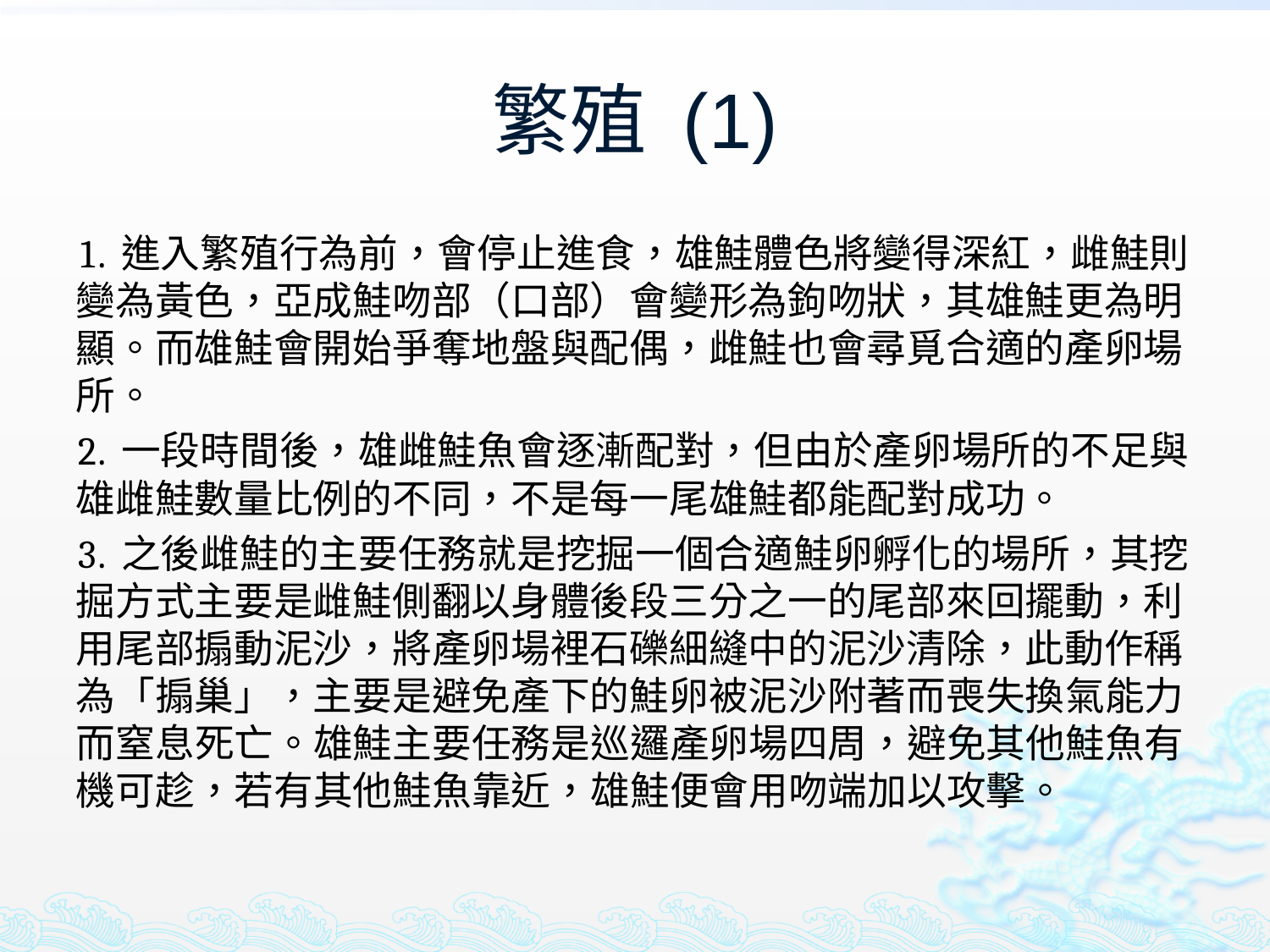

# 繁殖 (1)
1. 進入繁殖行為前，會停止進食，雄鮭體色將變得深紅，雌鮭則變為黃色，亞成鮭吻部（口部）會變形為鉤吻狀，其雄鮭更為明顯。而雄鮭會開始爭奪地盤與配偶，雌鮭也會尋覓合適的產卵場所。
2. 一段時間後，雄雌鮭魚會逐漸配對，但由於產卵場所的不足與雄雌鮭數量比例的不同，不是每一尾雄鮭都能配對成功。
3. 之後雌鮭的主要任務就是挖掘一個合適鮭卵孵化的場所，其挖掘方式主要是雌鮭側翻以身體後段三分之一的尾部來回擺動，利用尾部搧動泥沙，將產卵場裡石礫細縫中的泥沙清除，此動作稱為「搧巢」，主要是避免產下的鮭卵被泥沙附著而喪失換氣能力而窒息死亡。雄鮭主要任務是巡邏產卵場四周，避免其他鮭魚有機可趁，若有其他鮭魚靠近，雄鮭便會用吻端加以攻擊。